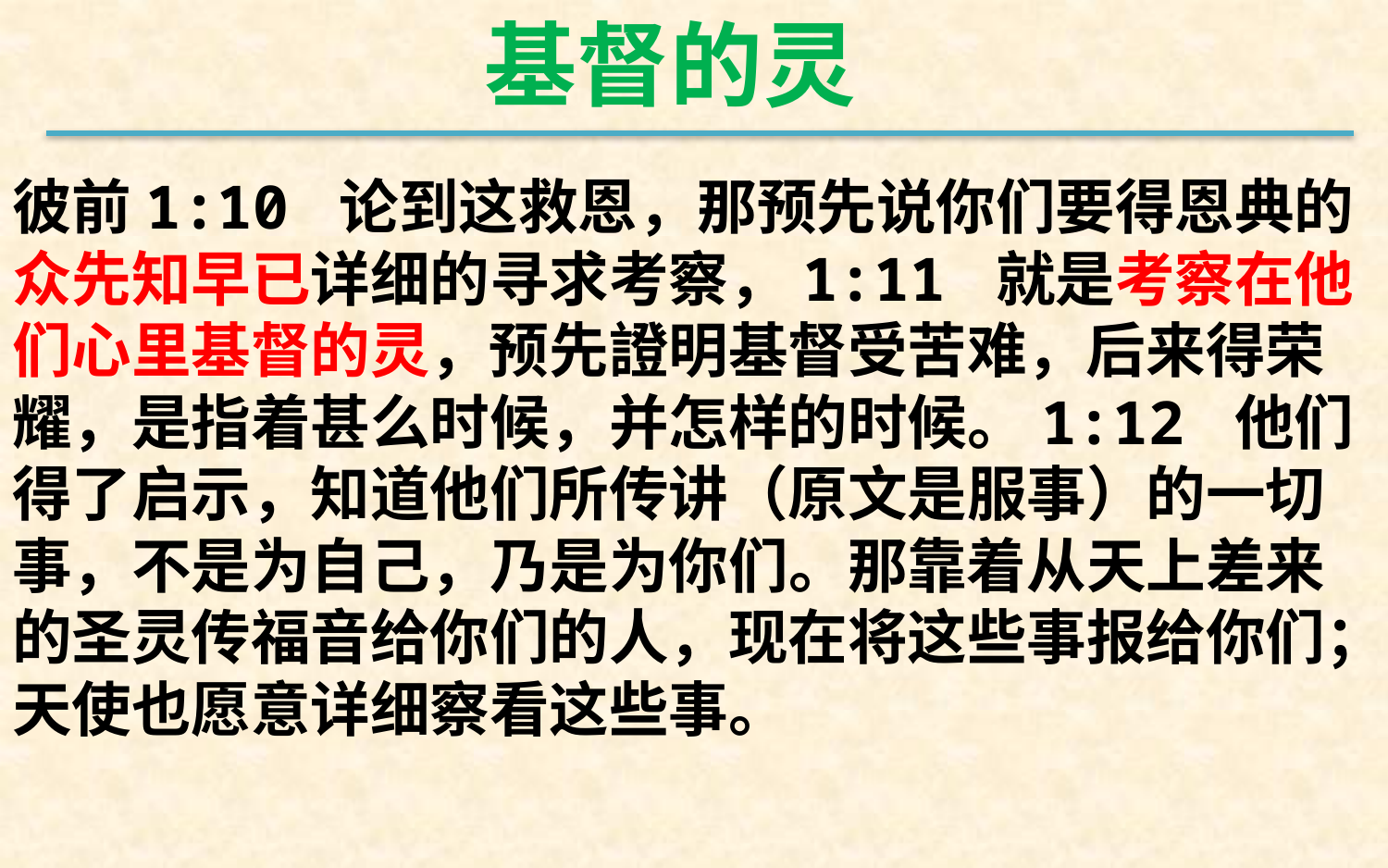

基督的灵
彼前1:10 论到这救恩，那预先说你们要得恩典的众先知早已详细的寻求考察，1:11 就是考察在他们心里基督的灵，预先證明基督受苦难，后来得荣耀，是指着甚么时候，并怎样的时候。1:12 他们得了启示，知道他们所传讲（原文是服事）的一切事，不是为自己，乃是为你们。那靠着从天上差来的圣灵传福音给你们的人，现在将这些事报给你们；天使也愿意详细察看这些事。